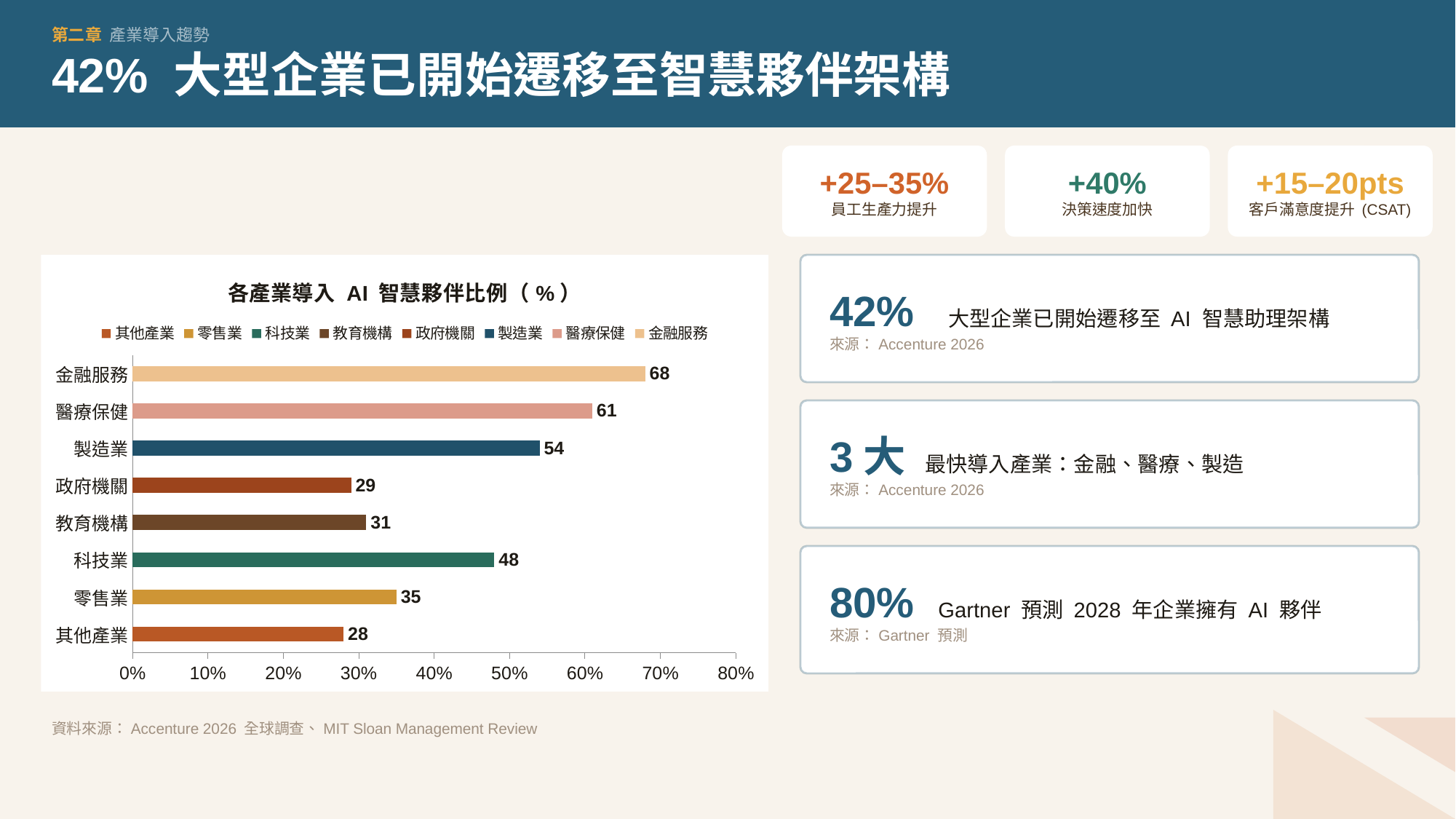

第二章  產業導入趨勢
42% 大型企業已開始遷移至智慧夥伴架構
+25–35%
員工生產力提升
+40%
決策速度加快
+15–20pts
客戶滿意度提升 (CSAT)

### Chart: 各產業導入 AI 智慧夥伴比例（%）

| Category | 導入比例 |
|---|---|
| 其他產業 | 28.0 |
| 零售業 | 35.0 |
| 科技業 | 48.0 |
| 教育機構 | 31.0 |
| 政府機關 | 29.0 |
| 製造業 | 54.0 |
| 醫療保健 | 61.0 |
| 金融服務 | 68.0 |
42%  大型企業已開始遷移至 AI 智慧助理架構
來源：Accenture 2026
3大  最快導入產業：金融、醫療、製造
來源：Accenture 2026
80%  Gartner 預測 2028 年企業擁有 AI 夥伴
來源：Gartner 預測
資料來源：Accenture 2026 全球調查、MIT Sloan Management Review